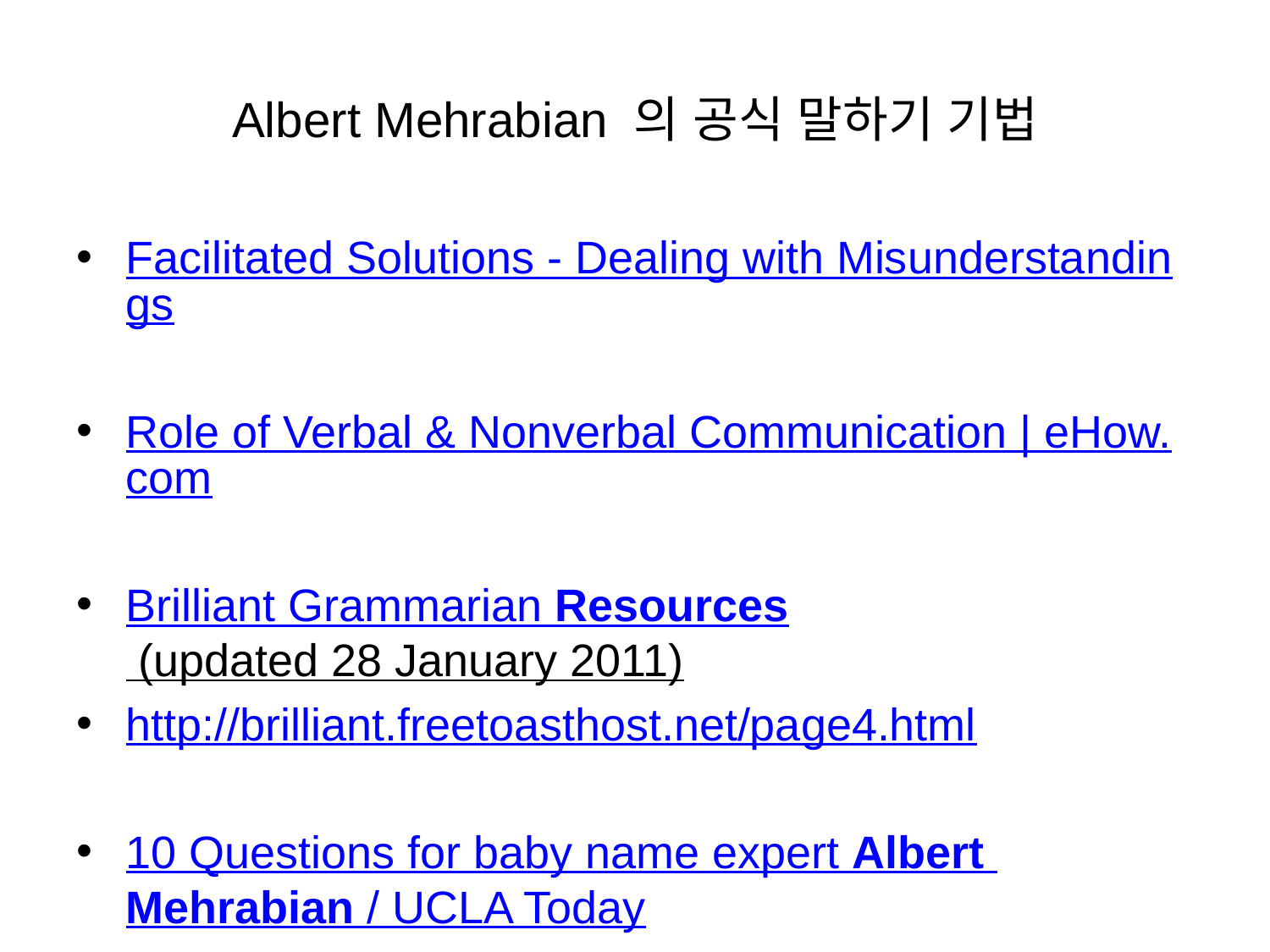

# Albert Mehrabian 의 공식 말하기 기법
Facilitated Solutions - Dealing with Misunderstandings

Role of Verbal & Nonverbal Communication | eHow.com

Brilliant Grammarian Resources (updated 28 January 2011)
http://brilliant.freetoasthost.net/page4.html

10 Questions for baby name expert Albert Mehrabian / UCLA Today